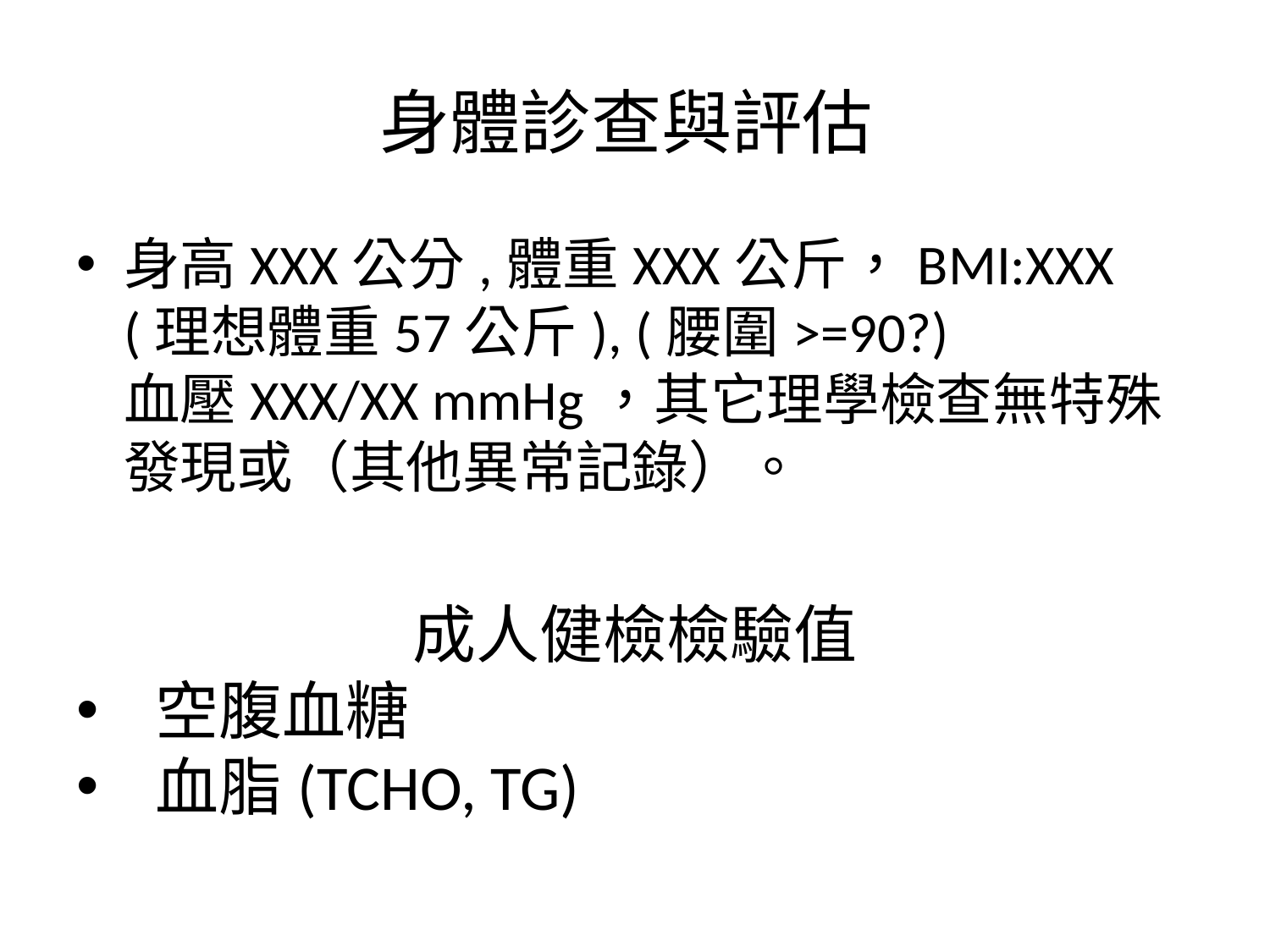

# 身體診查與評估
身高XXX公分,體重XXX公斤，BMI:XXX
(理想體重57公斤), (腰圍>=90?)
血壓XXX/XX mmHg，其它理學檢查無特殊發現或（其他異常記錄）。

成人健檢檢驗值
空腹血糖
血脂(TCHO, TG)